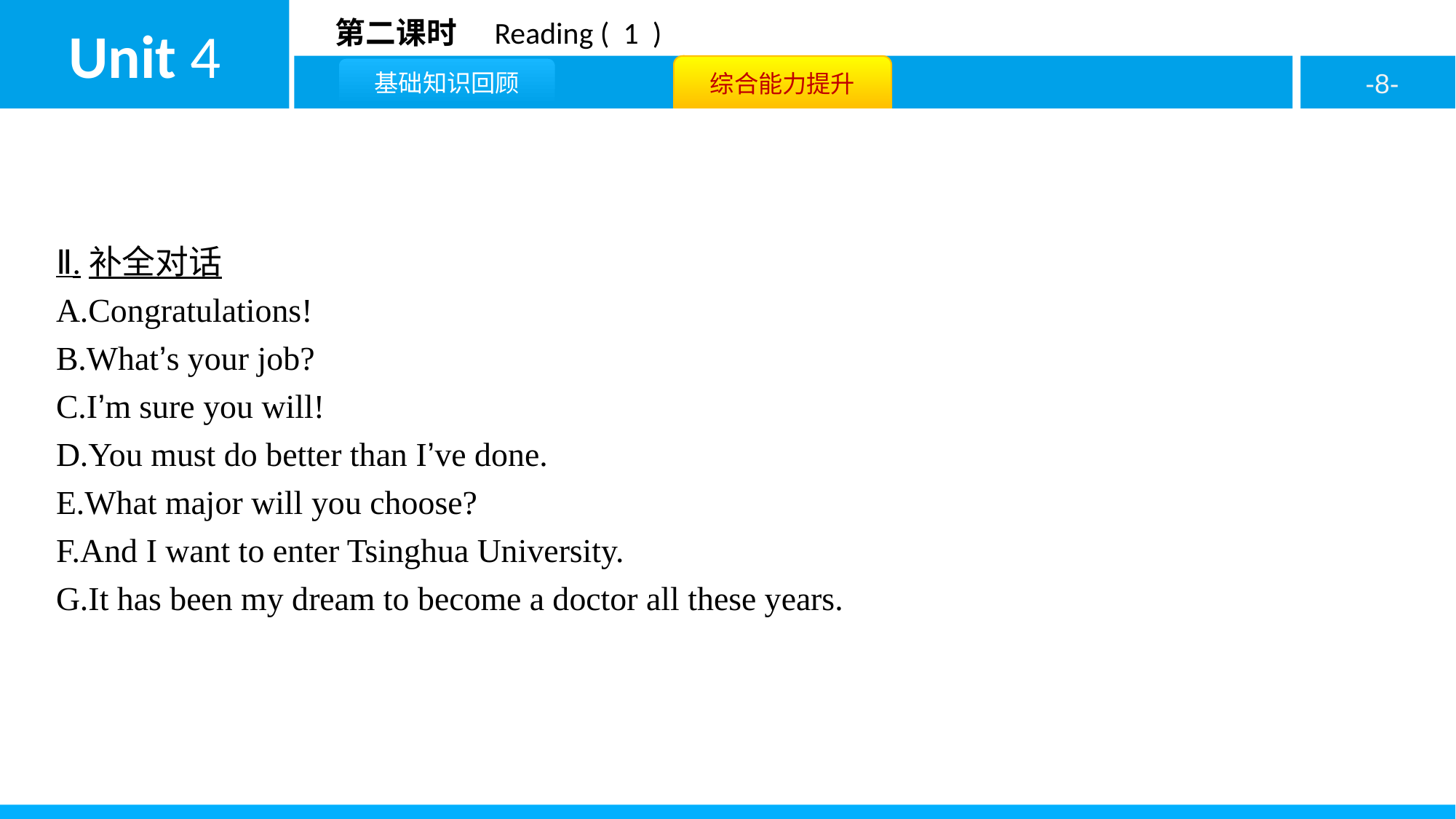

Ⅱ.补全对话
A.Congratulations!
B.What’s your job?
C.I’m sure you will!
D.You must do better than I’ve done.
E.What major will you choose?
F.And I want to enter Tsinghua University.
G.It has been my dream to become a doctor all these years.